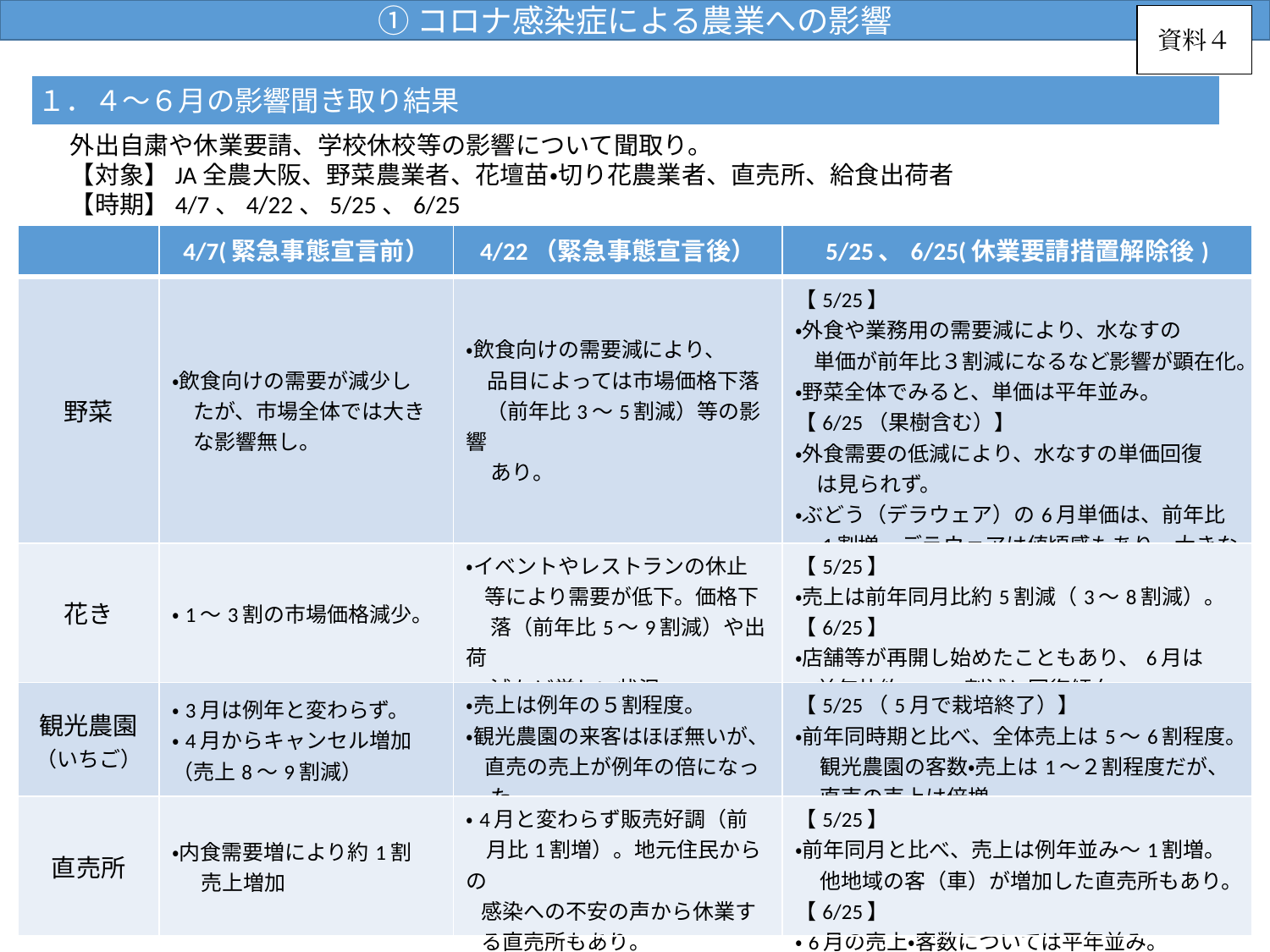

①コロナ感染症による農業への影響
資料４
１．４～６月の影響聞き取り結果
　外出自粛や休業要請、学校休校等の影響について聞取り。
　【対象】JA全農大阪、野菜農業者、花壇苗・切り花農業者、直売所、給食出荷者
　【時期】4/7、4/22、5/25、6/25
|  | 4/7(緊急事態宣言前） | 4/22（緊急事態宣言後） | 5/25、6/25(休業要請措置解除後) |
| --- | --- | --- | --- |
| 野菜 | ・飲食向けの需要が減少し 　たが、市場全体では大き 　な影響無し。 | ・飲食向けの需要減により、 　品目によっては市場価格下落 （前年比3～5割減）等の影響 あり。 | 【5/25】 ・外食や業務用の需要減により、水なすの 単価が前年比３割減になるなど影響が顕在化。 ・野菜全体でみると、単価は平年並み。 【6/25（果樹含む）】 ・外食需要の低減により、水なすの単価回復 　は見られず。 ・ぶどう（デラウェア）の6月単価は、前年比 　1割増。デラウェアは値頃感もあり、大きな 　影響なし。 |
| 花き | ・1～3割の市場価格減少。 | ・イベントやレストランの休止 等により需要が低下。価格下 落（前年比5～9割減）や出荷 減など厳しい状況。 | 【5/25】 ・売上は前年同月比約5割減（3～8割減）。 【6/25】 ・店舗等が再開し始めたこともあり、6月は 　前年比約3～5割減と回復傾向。 |
| 観光農園 （いちご） | ・3月は例年と変わらず。 ・4月からキャンセル増加（売上8～9割減） | ・売上は例年の５割程度。 ・観光農園の来客はほぼ無いが、 直売の売上が例年の倍になっ た。 | 【5/25（5月で栽培終了）】 ・前年同時期と比べ、全体売上は5～6割程度。 観光農園の客数・売上は1～２割程度だが、 直売の売上は倍増。 |
| 直売所 | ・内食需要増により約1割 売上増加 | ・4月と変わらず販売好調（前 月比1割増）。地元住民からの 感染への不安の声から休業す る直売所もあり。 | 【5/25】 ・前年同月と比べ、売上は例年並み～1割増。 他地域の客（車）が増加した直売所もあり。 【6/25】 ・6月の売上・客数については平年並み。 |